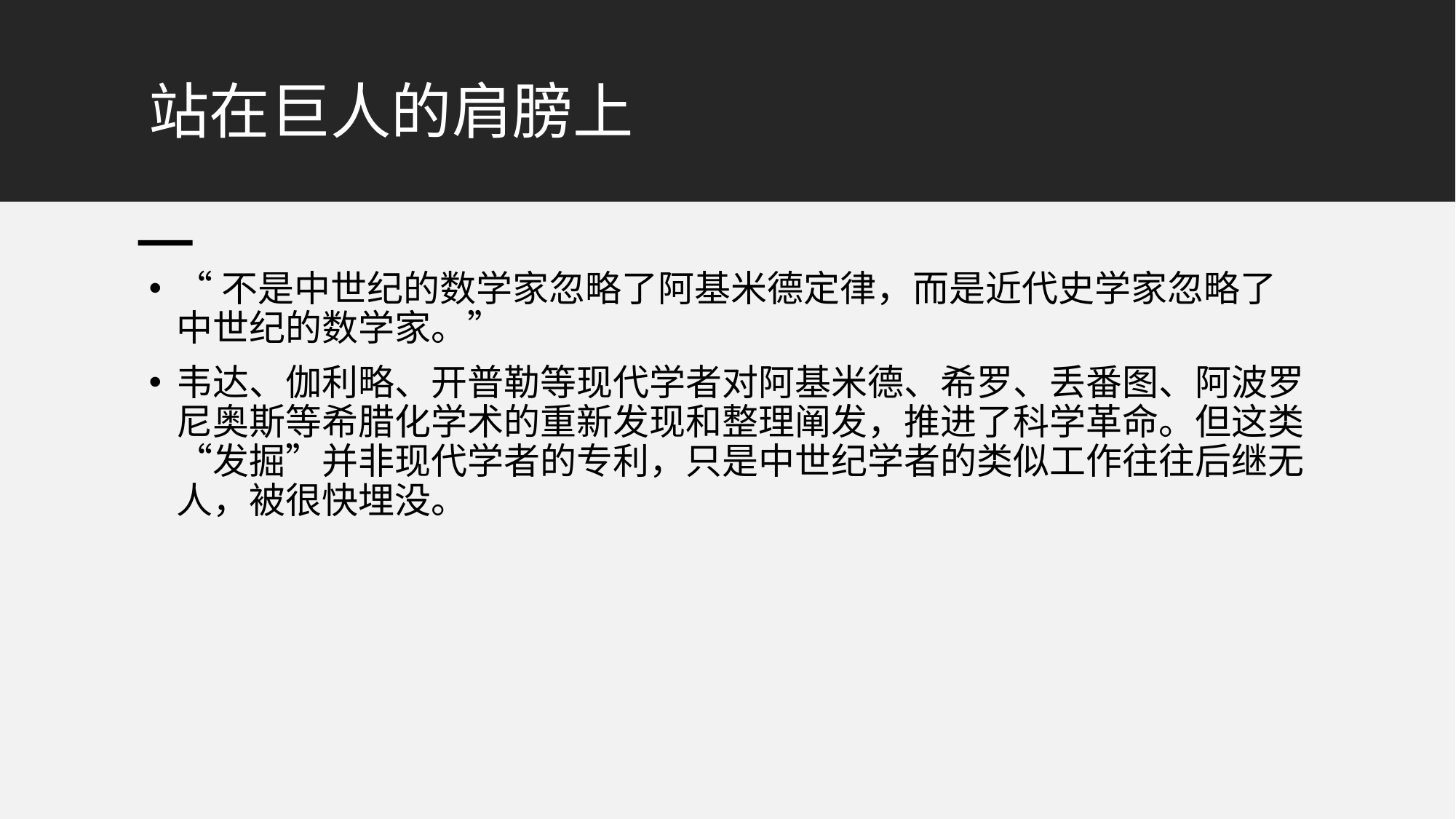

# 站在巨人的肩膀上

“不是中世纪的数学家忽略了阿基米德定律，而是近代史学家忽略了中世纪的数学家。”
韦达、伽利略、开普勒等现代学者对阿基米德、希罗、丢番图、阿波罗尼奥斯等希腊化学术的重新发现和整理阐发，推进了科学革命。但这类“发掘”并非现代学者的专利，只是中世纪学者的类似工作往往后继无人，被很快埋没。